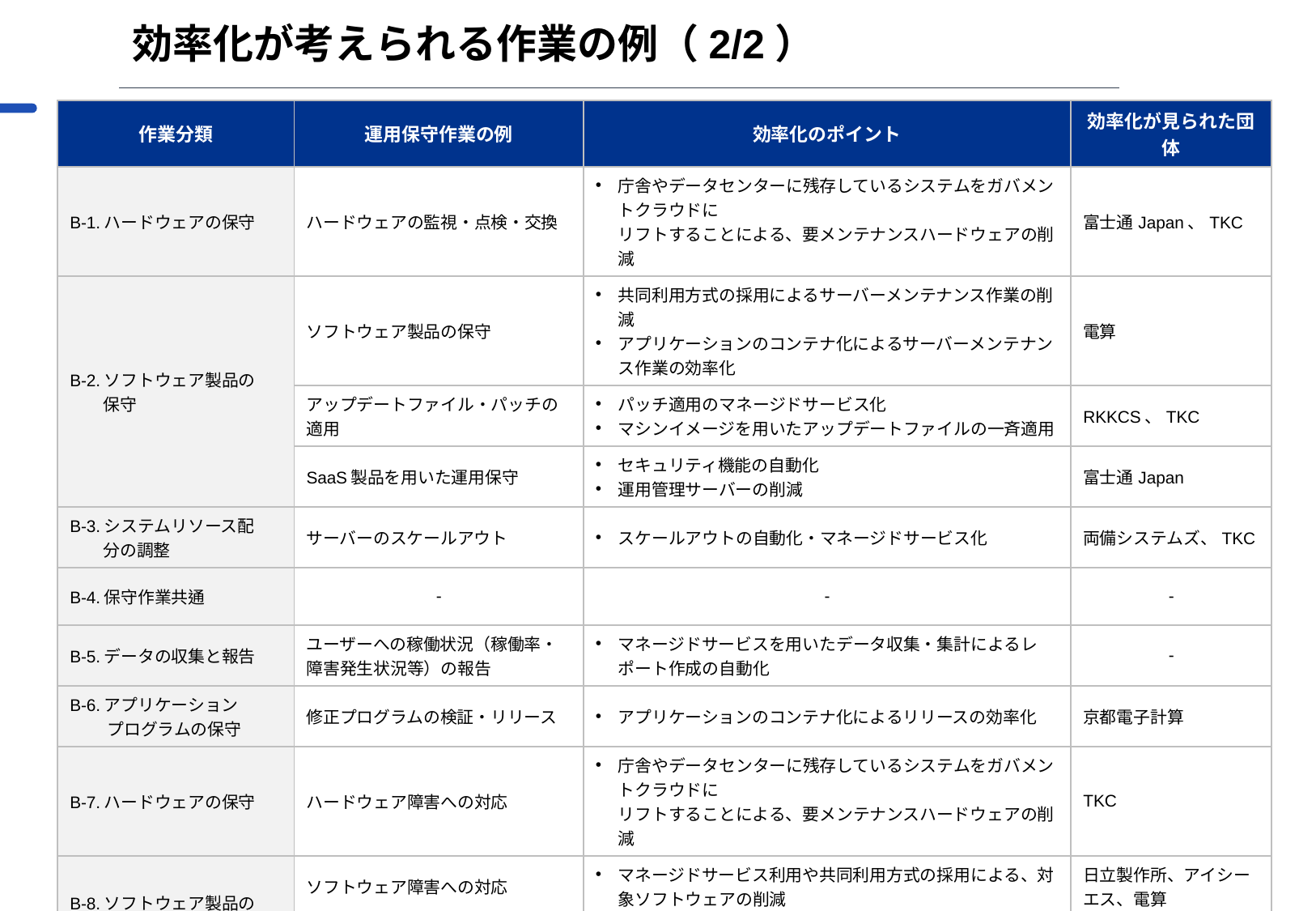

# 効率化が考えられる作業の例（2/2）
| 作業分類 | 運用保守作業の例 | 効率化のポイント | 効率化が見られた団体 |
| --- | --- | --- | --- |
| B-1.ハードウェアの保守 | ハードウェアの監視・点検・交換 | 庁舎やデータセンターに残存しているシステムをガバメントクラウドに リフトすることによる、要メンテナンスハードウェアの削減 | 富士通Japan、TKC |
| B-2.ソフトウェア製品の 　　保守 | ソフトウェア製品の保守 | 共同利用方式の採用によるサーバーメンテナンス作業の削減 アプリケーションのコンテナ化によるサーバーメンテナンス作業の効率化 | 電算 |
| B-2.ソフトウェア製品の保守 | アップデートファイル・パッチの適用 | パッチ適用のマネージドサービス化 マシンイメージを用いたアップデートファイルの一斉適用 | RKKCS、TKC |
|  | SaaS製品を用いた運用保守 | セキュリティ機能の自動化 運用管理サーバーの削減 | 富士通Japan |
| B-3.システムリソース配 　　分の調整 | サーバーのスケールアウト | スケールアウトの自動化・マネージドサービス化 | 両備システムズ、TKC |
| B-4.保守作業共通 | ‐ | ‐ | ‐ |
| B-5.データの収集と報告 | ユーザーへの稼働状況（稼働率・障害発生状況等）の報告 | マネージドサービスを用いたデータ収集・集計によるレポート作成の自動化 | ‐ |
| B-6.アプリケーション 　　 プログラムの保守 | 修正プログラムの検証・リリース | アプリケーションのコンテナ化によるリリースの効率化 | 京都電子計算 |
| B-7.ハードウェアの保守 | ハードウェア障害への対応 | 庁舎やデータセンターに残存しているシステムをガバメントクラウドに リフトすることによる、要メンテナンスハードウェアの削減 | TKC |
| B-8.ソフトウェア製品の 　　保守 | ソフトウェア障害への対応 | マネージドサービス利用や共同利用方式の採用による、対象ソフトウェアの削減 | 日立製作所、アイシーエス、電算 |
| B-8.ソフトウェア製品の保守 | 修正パッチの検証・リリース | マネージドサービス利用による検証・リリースの効率化 | RKKCS |
| B-9.その他保守作業 | ‐ | ‐ | ‐ |
17